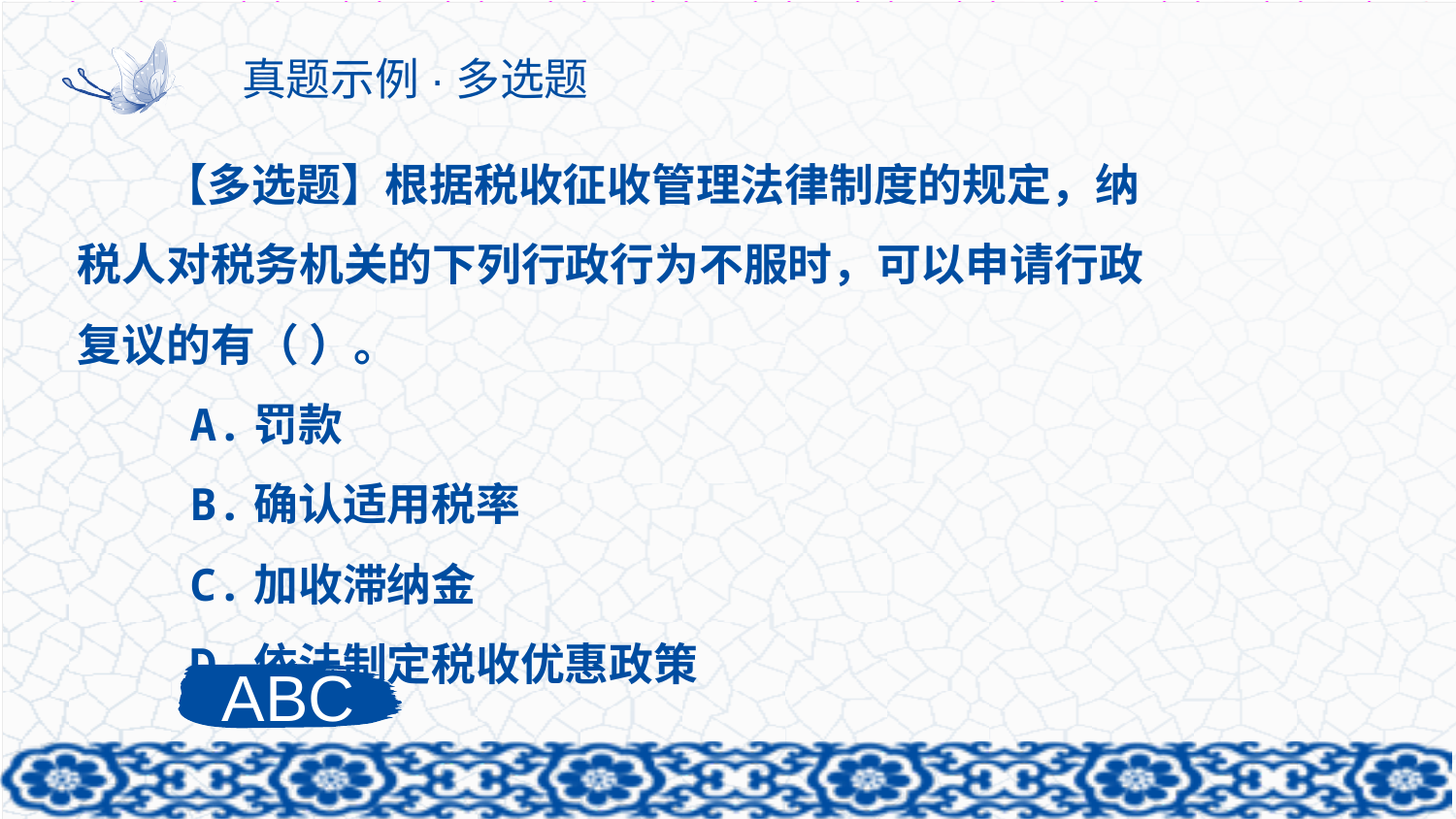

# 真题示例·多选题
【多选题】根据税收征收管理法律制度的规定，纳税人对税务机关的下列行政行为不服时，可以申请行政复议的有（ ）。
 A.罚款
 B.确认适用税率
 C.加收滞纳金
 D.依法制定税收优惠政策
ABC